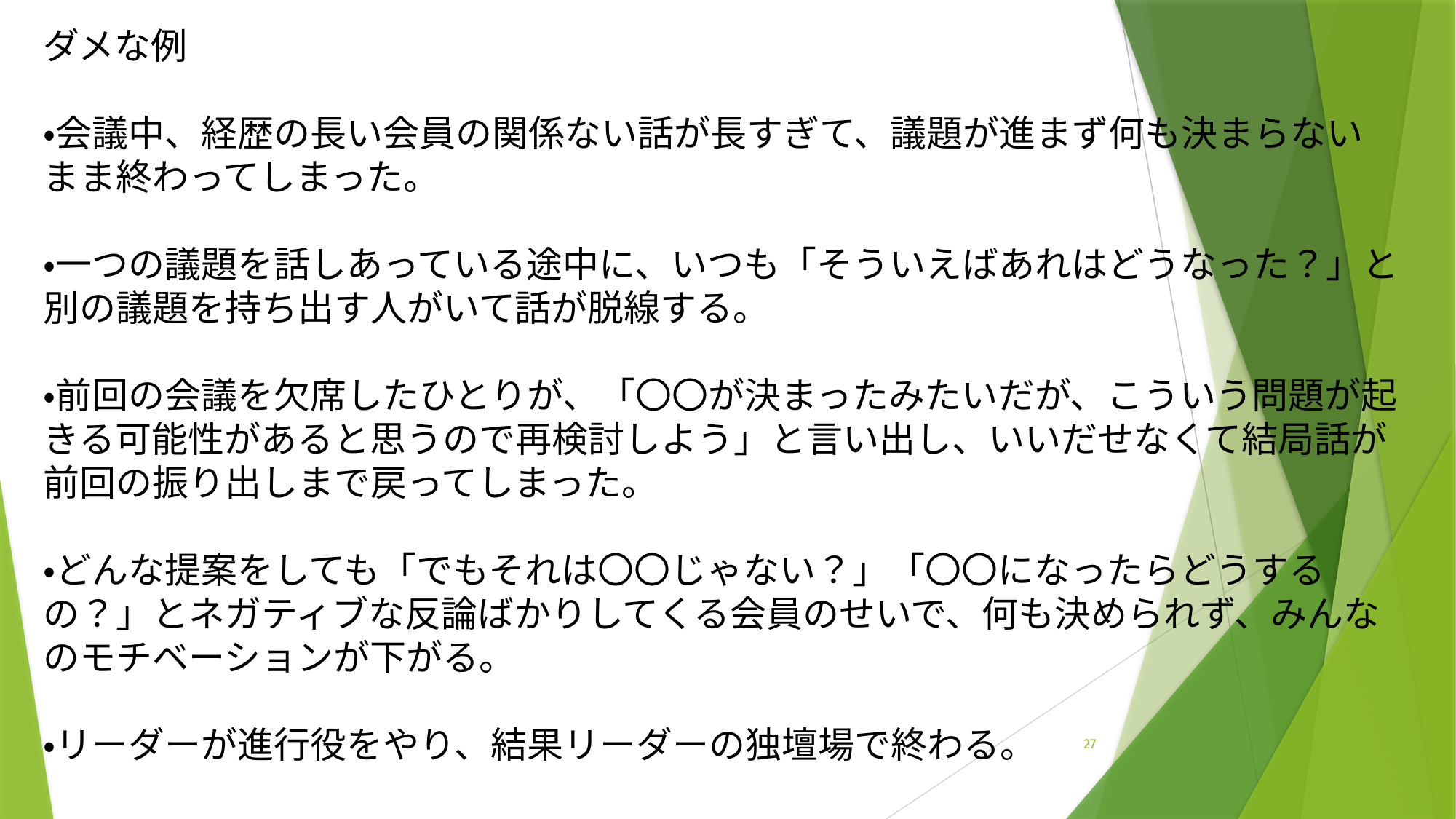

ダメな例

・会議中、経歴の長い会員の関係ない話が長すぎて、議題が進まず何も決まらない　まま終わってしまった。

・一つの議題を話しあっている途中に、いつも「そういえばあれはどうなった？」と別の議題を持ち出す人がいて話が脱線する。

・前回の会議を欠席したひとりが、「〇〇が決まったみたいだが、こういう問題が起きる可能性があると思うので再検討しよう」と言い出し、いいだせなくて結局話が前回の振り出しまで戻ってしまった。

・どんな提案をしても「でもそれは〇〇じゃない？」「〇〇になったらどうするの？」とネガティブな反論ばかりしてくる会員のせいで、何も決められず、みんなのモチベーションが下がる。

・リーダーが進行役をやり、結果リーダーの独壇場で終わる。

27